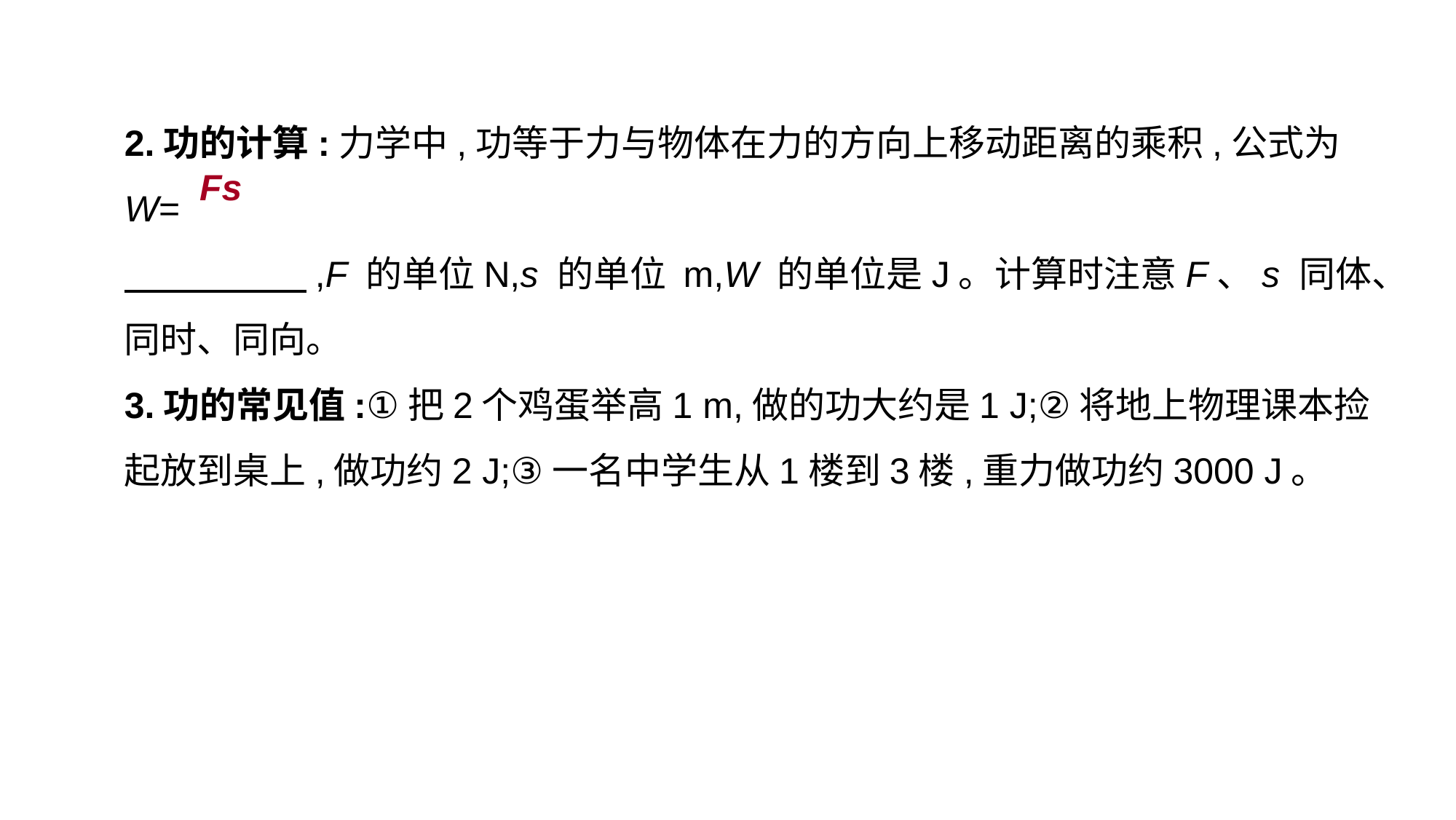

2.功的计算:力学中,功等于力与物体在力的方向上移动距离的乘积,公式为W=
　　　　　,F 的单位N,s 的单位 m,W 的单位是J。计算时注意F、s 同体、同时、同向。
3.功的常见值:①把2个鸡蛋举高1 m,做的功大约是1 J;②将地上物理课本捡起放到桌上,做功约2 J;③一名中学生从1楼到3楼,重力做功约3000 J。
Fs